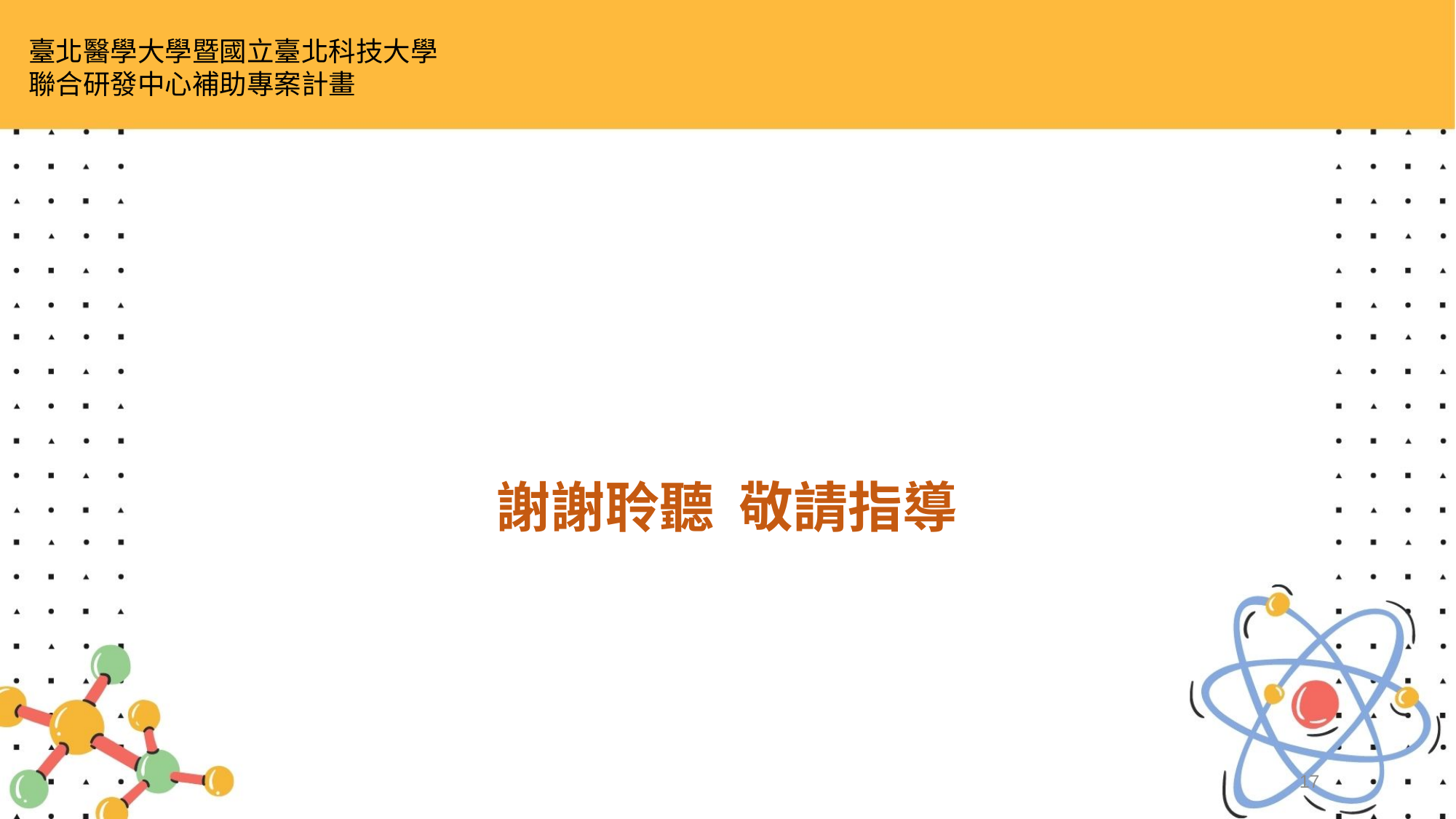

臺北醫學大學暨國立臺北科技大學
聯合研發中心補助專案計畫
# 謝謝聆聽  敬請指導
17